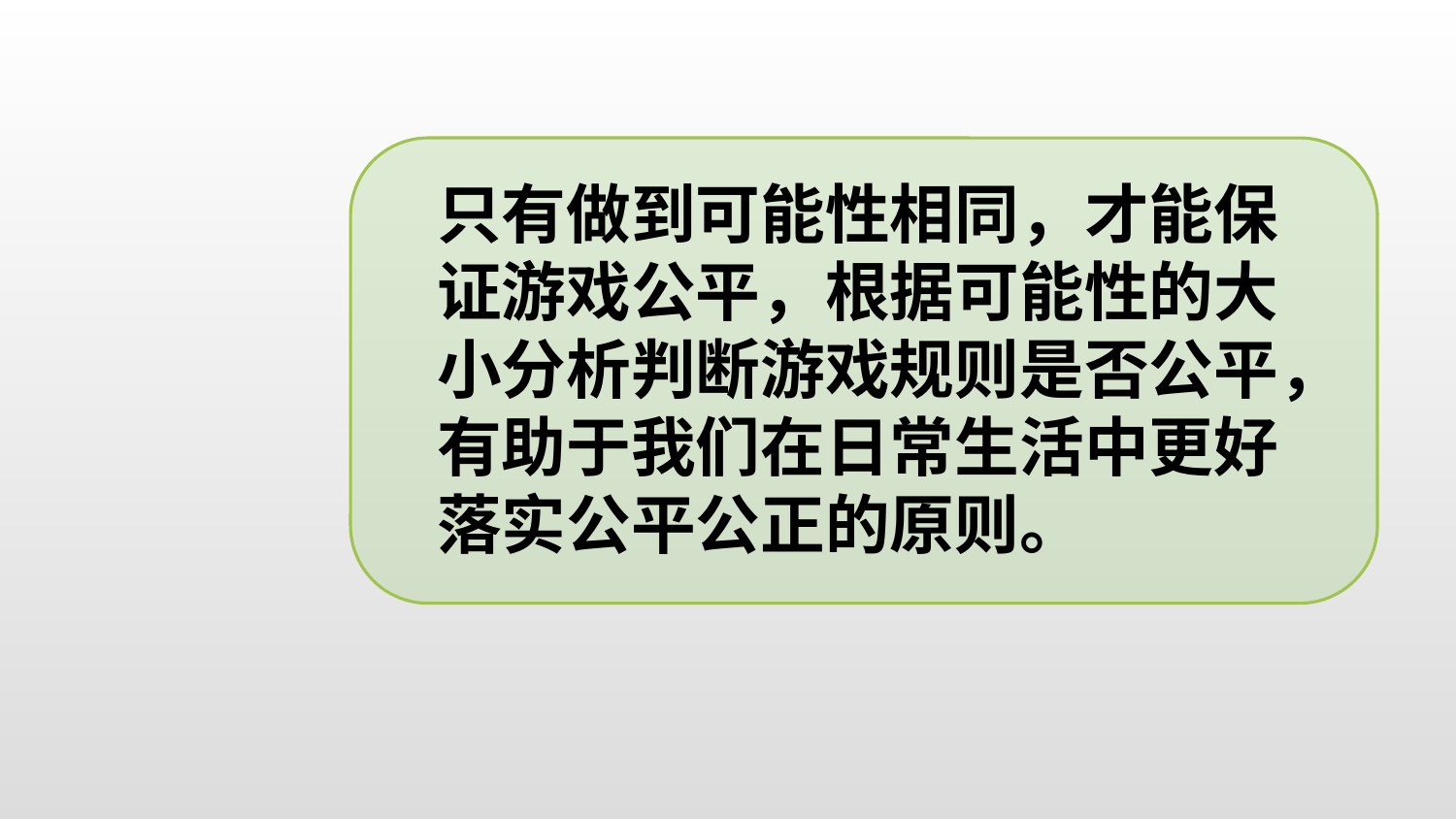

只有做到可能性相同，才能保证游戏公平，根据可能性的大小分析判断游戏规则是否公平，有助于我们在日常生活中更好落实公平公正的原则。